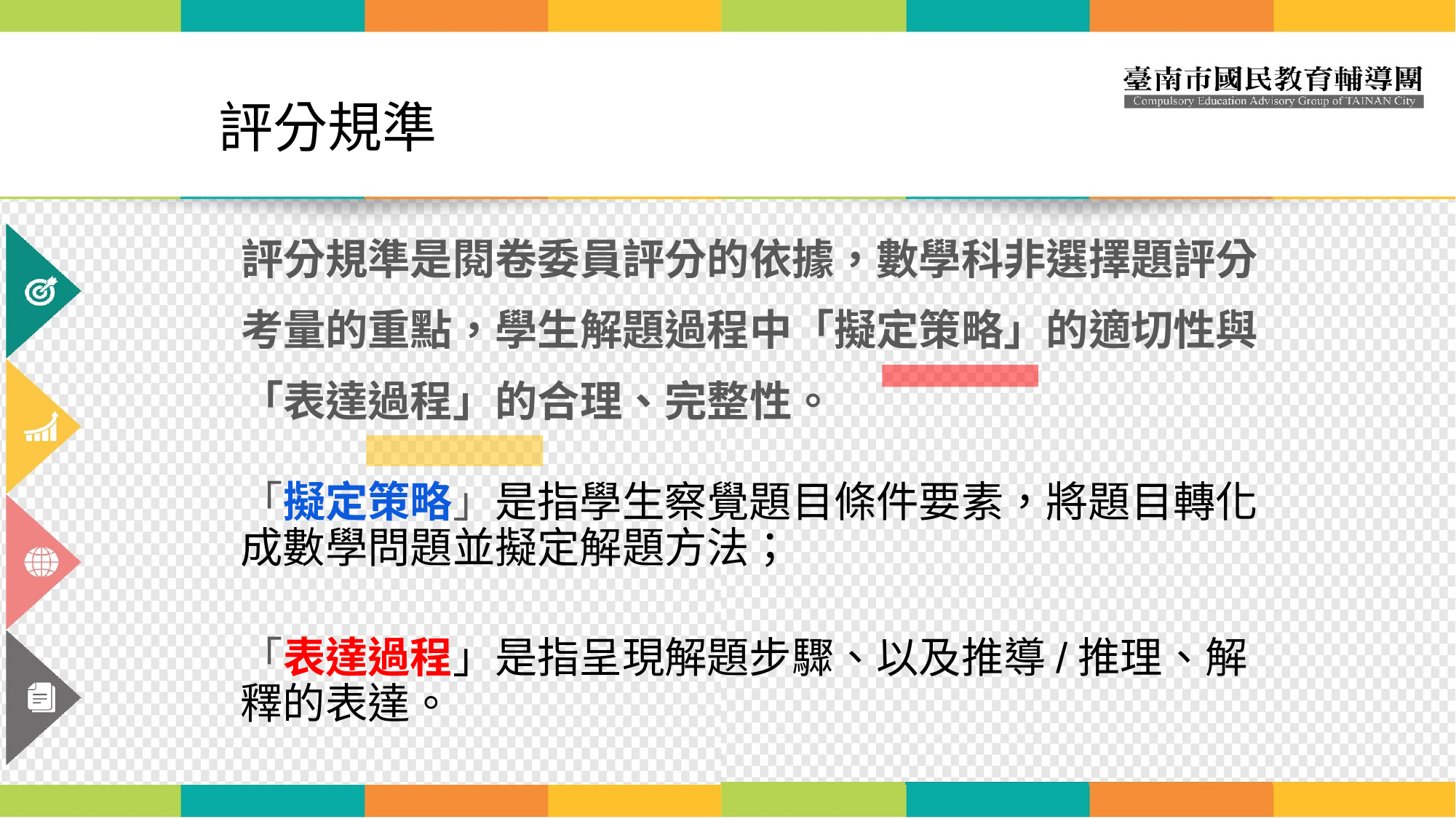

# 評分規準
評分規準是閱卷委員評分的依據，數學科非選擇題評分考量的重點，學生解題過程中「擬定策略」的適切性與「表達過程」的合理、完整性。

「擬定策略」是指學生察覺題目條件要素，將題目轉化成數學問題並擬定解題方法；
「表達過程」是指呈現解題步驟、以及推導/推理、解釋的表達。